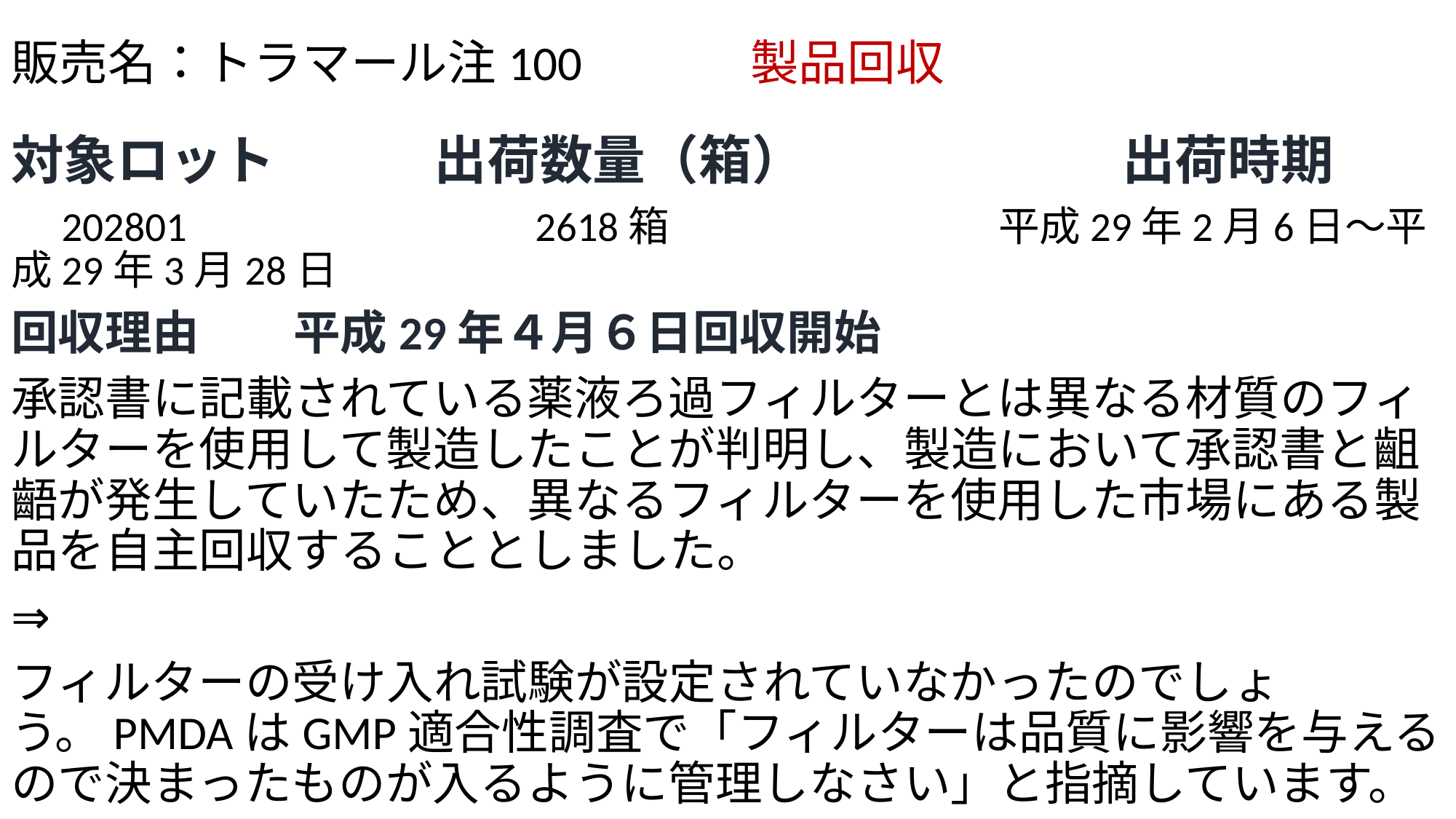

# 販売名：トラマール注100 　　　製品回収
対象ロット　　　出荷数量（箱）　　　　　　出荷時期
　202801　　　　　　　　2618箱　　　　　　　　平成29年2月6日～平成29年3月28日
回収理由　　平成29年４月６日回収開始
承認書に記載されている薬液ろ過フィルターとは異なる材質のフィルターを使用して製造したことが判明し、製造において承認書と齟齬が発生していたため、異なるフィルターを使用した市場にある製品を自主回収することとしました。
⇒
フィルターの受け入れ試験が設定されていなかったのでしょう。PMDAはGMP適合性調査で「フィルターは品質に影響を与えるので決まったものが入るように管理しなさい」と指摘しています。